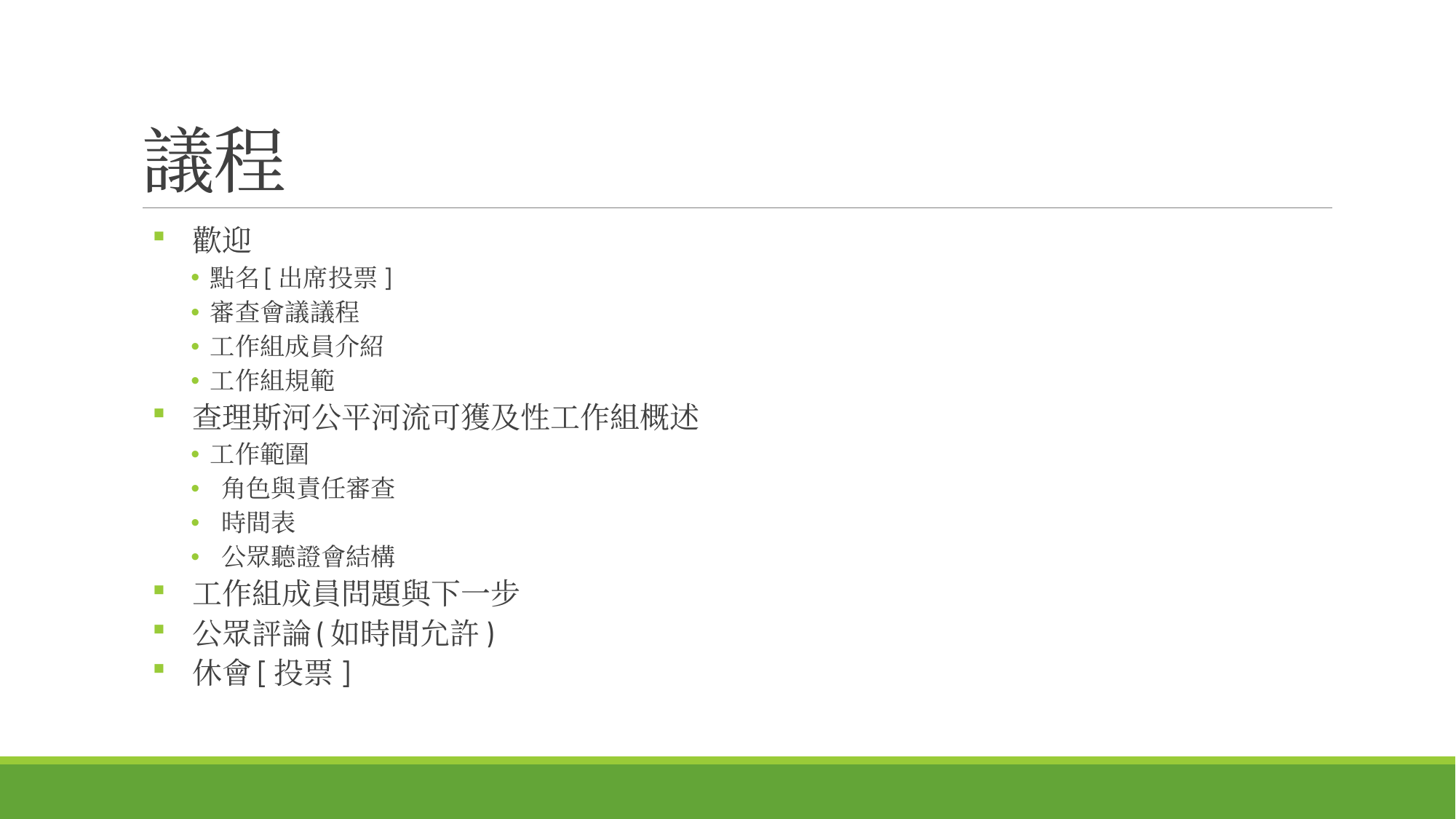

# 議程
  歡迎
點名[出席投票]
審查會議議程
工作組成員介紹
工作組規範
  查理斯河公平河流可獲及性工作組概述
工作範圍
 角色與責任審查
 時間表
 公眾聽證會結構
  工作組成員問題與下一步
  公眾評論(如時間允許)
  休會[投票]